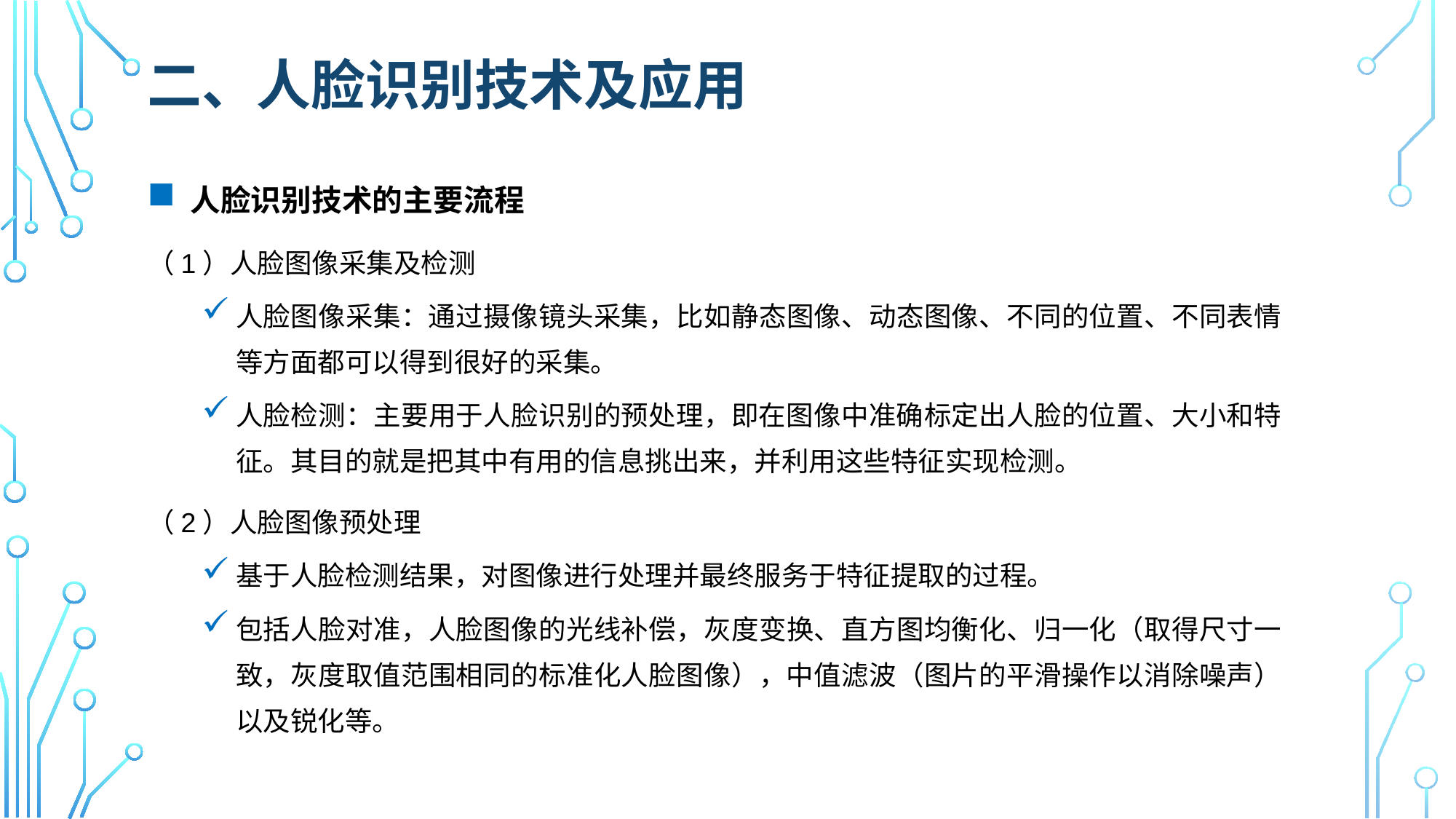

# 二、人脸识别技术及应用
 人脸识别技术的主要流程
（1）人脸图像采集及检测
人脸图像采集：通过摄像镜头采集，比如静态图像、动态图像、不同的位置、不同表情等方面都可以得到很好的采集。
人脸检测：主要用于人脸识别的预处理，即在图像中准确标定出人脸的位置、大小和特征。其目的就是把其中有用的信息挑出来，并利用这些特征实现检测。
（2）人脸图像预处理
基于人脸检测结果，对图像进行处理并最终服务于特征提取的过程。
包括人脸对准，人脸图像的光线补偿，灰度变换、直方图均衡化、归一化（取得尺寸一致，灰度取值范围相同的标准化人脸图像），中值滤波（图片的平滑操作以消除噪声）以及锐化等。